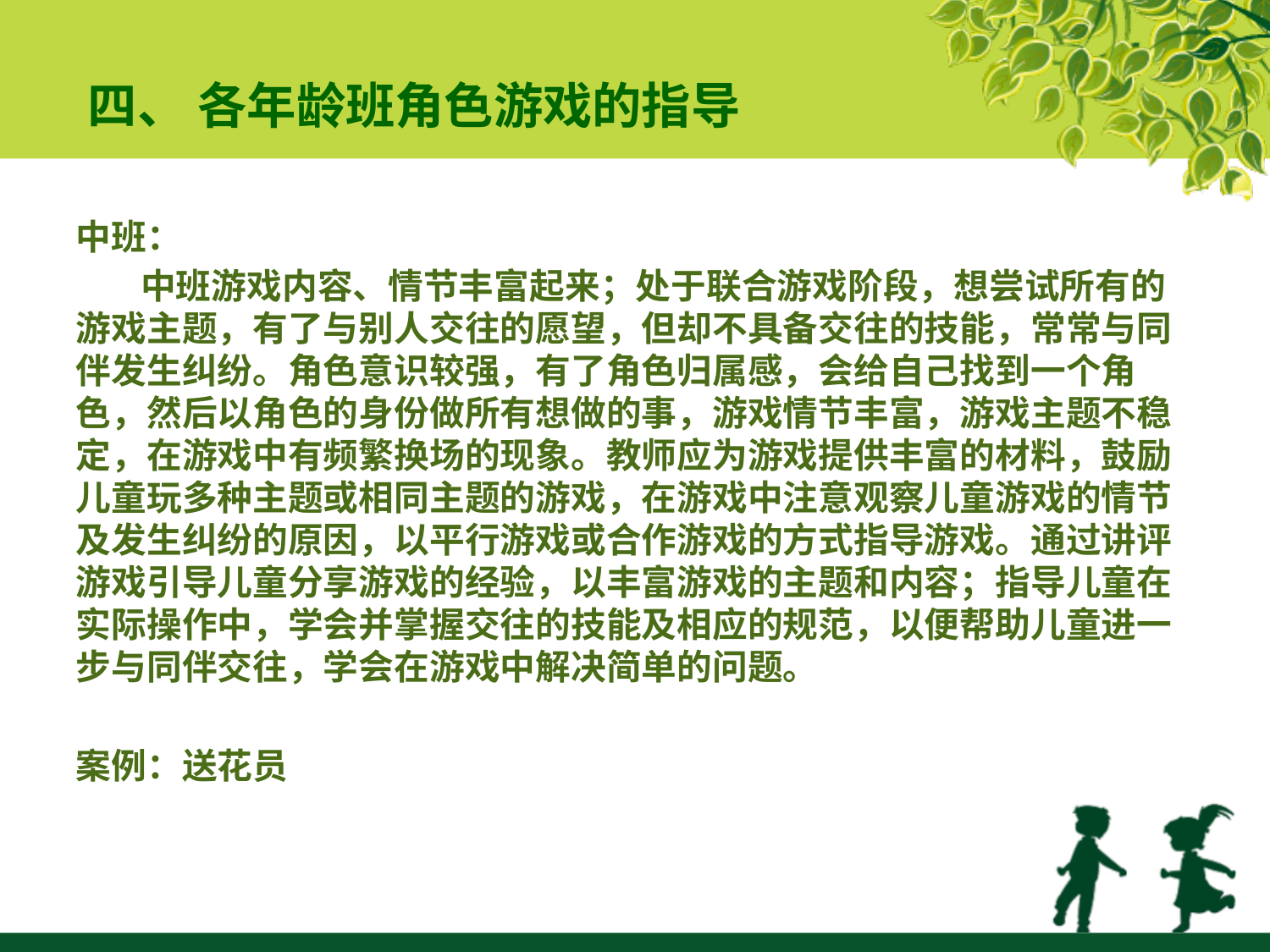

四、 各年龄班角色游戏的指导
中班：
       中班游戏内容、情节丰富起来；处于联合游戏阶段，想尝试所有的游戏主题，有了与别人交往的愿望，但却不具备交往的技能，常常与同伴发生纠纷。角色意识较强，有了角色归属感，会给自己找到一个角色，然后以角色的身份做所有想做的事，游戏情节丰富，游戏主题不稳定，在游戏中有频繁换场的现象。教师应为游戏提供丰富的材料，鼓励儿童玩多种主题或相同主题的游戏，在游戏中注意观察儿童游戏的情节及发生纠纷的原因，以平行游戏或合作游戏的方式指导游戏。通过讲评游戏引导儿童分享游戏的经验，以丰富游戏的主题和内容；指导儿童在实际操作中，学会并掌握交往的技能及相应的规范，以便帮助儿童进一步与同伴交往，学会在游戏中解决简单的问题。

案例：送花员